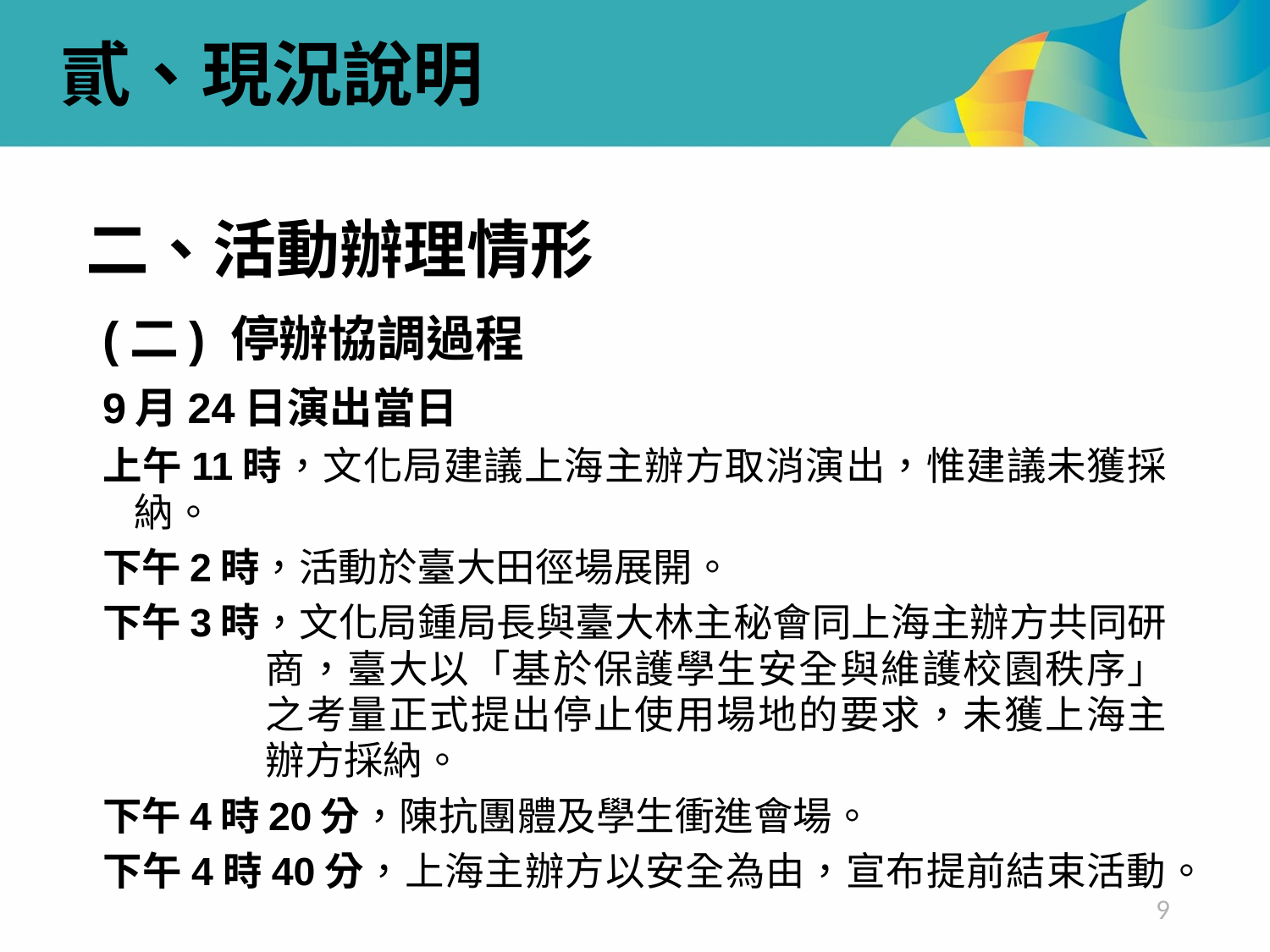

貳、現況說明
二、活動辦理情形
(二) 停辦協調過程
9月24日演出當日
上午11時，文化局建議上海主辦方取消演出，惟建議未獲採納。
下午2時，活動於臺大田徑場展開。
下午3時，文化局鍾局長與臺大林主秘會同上海主辦方共同研 商，臺大以「基於保護學生安全與維護校園秩序」之考量正式提出停止使用場地的要求，未獲上海主辦方採納。
下午4時20分，陳抗團體及學生衝進會場。
下午4時40分，上海主辦方以安全為由，宣布提前結束活動。
9